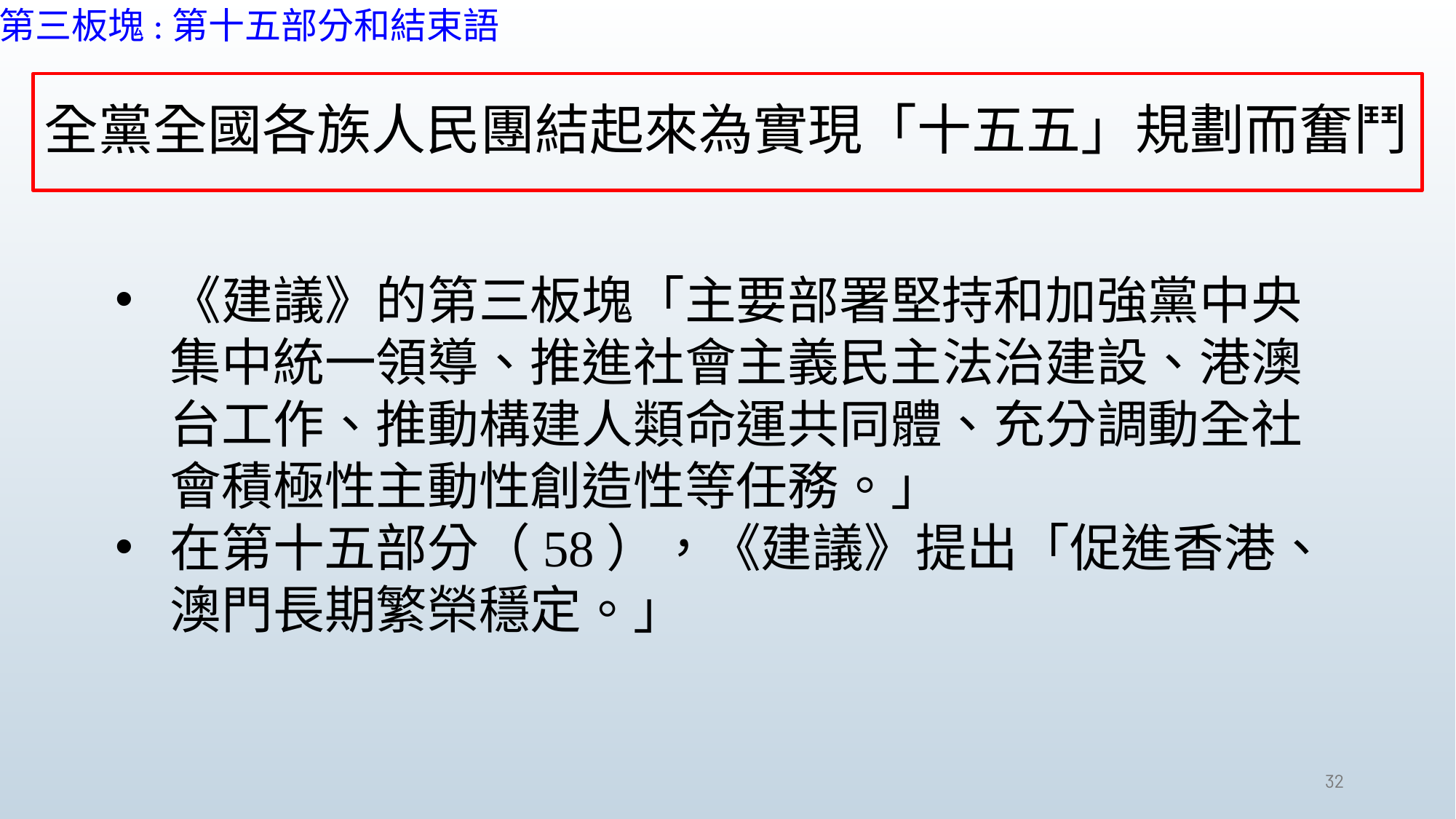

第三板塊:第十五部分和結束語
全黨全國各族人民團結起來為實現「十五五」規劃而奮鬥
《建議》的第三板塊「主要部署堅持和加強黨中央集中統一領導、推進社會主義民主法治建設、港澳台工作、推動構建人類命運共同體、充分調動全社會積極性主動性創造性等任務。」
在第十五部分（58），《建議》提出「促進香港、澳門長期繁榮穩定。」
32